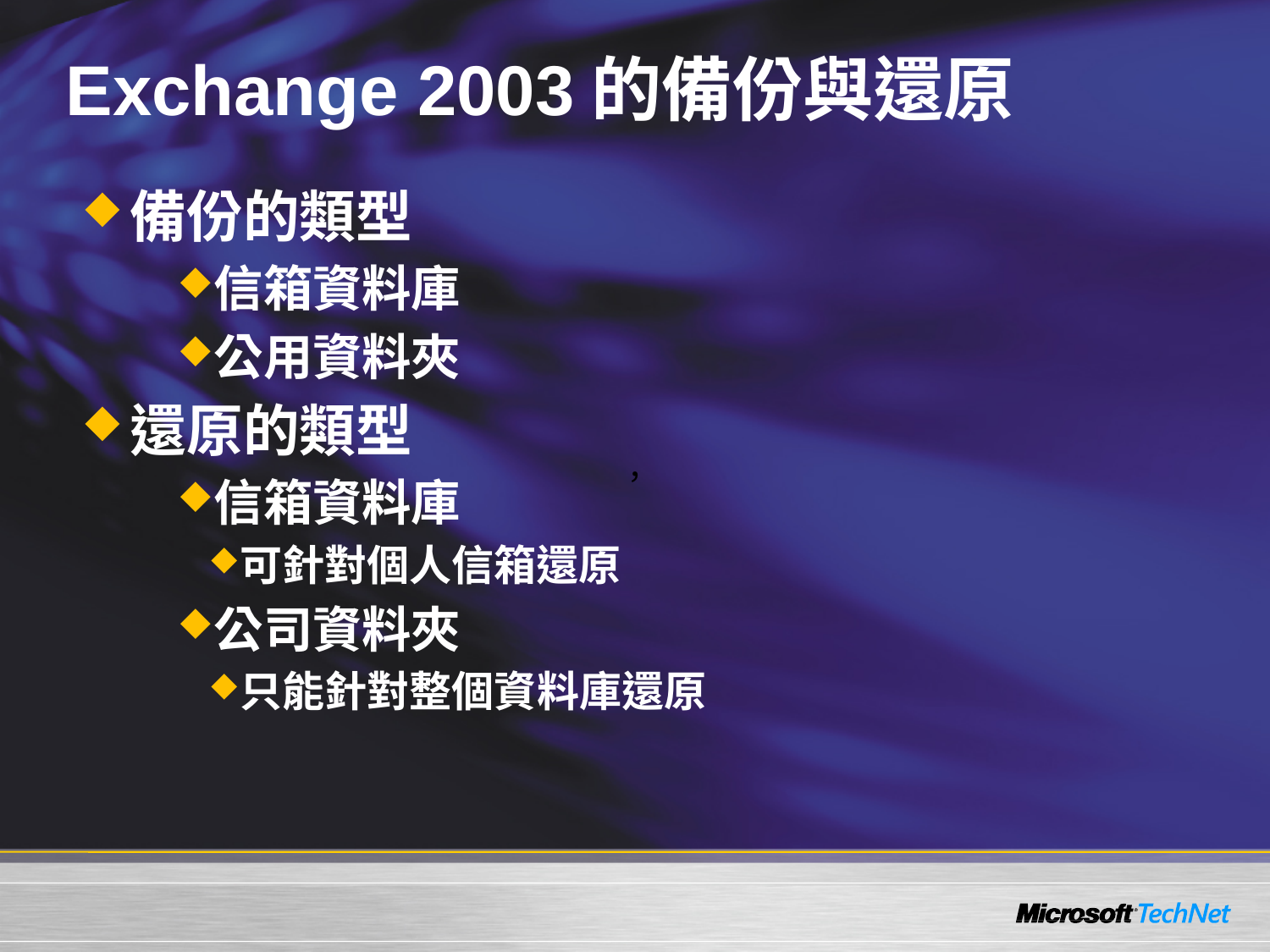

# Exchange 2003的備份與還原
備份的類型
信箱資料庫
公用資料夾
還原的類型
信箱資料庫
可針對個人信箱還原
公司資料夾
只能針對整個資料庫還原